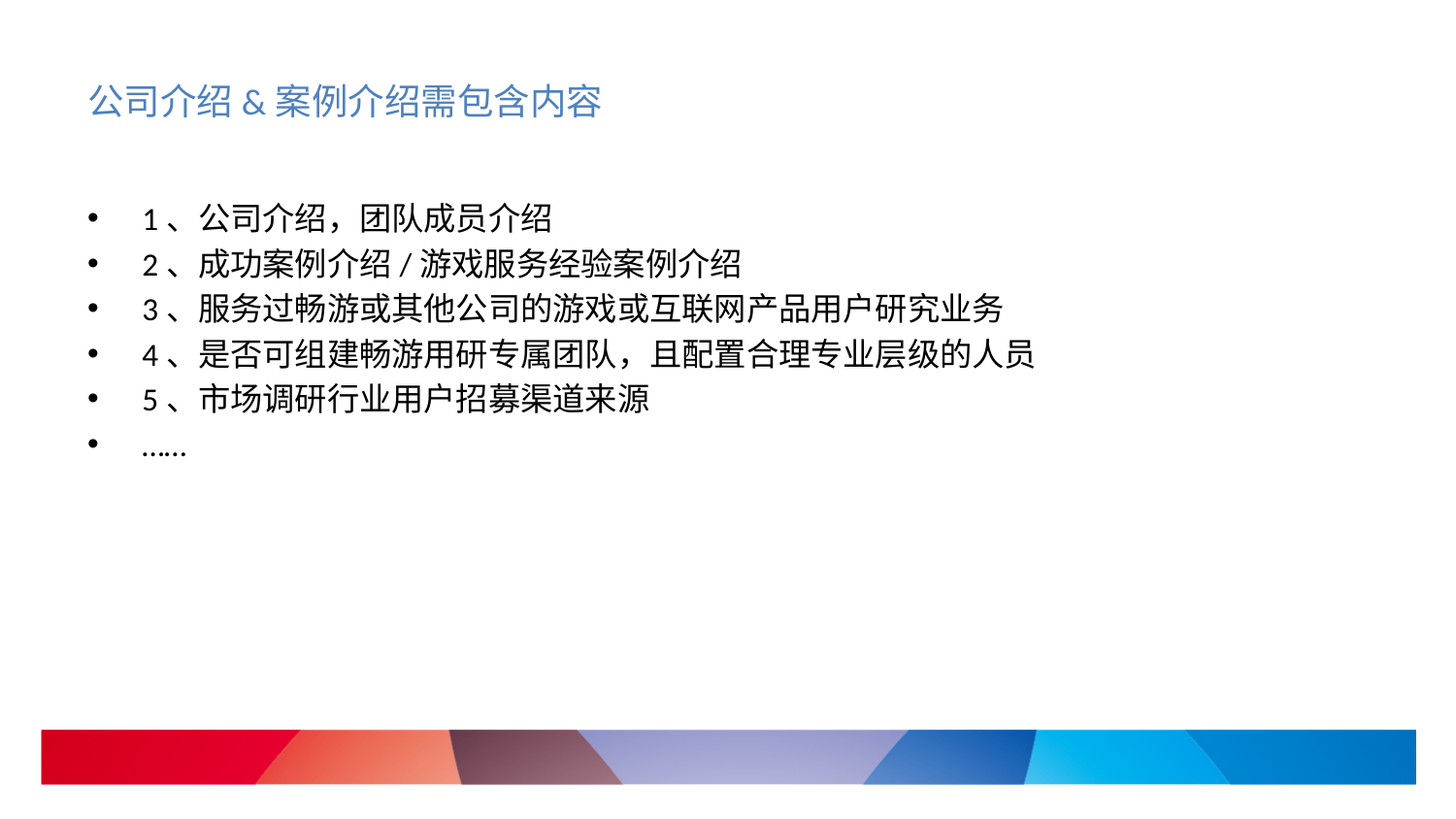

# 公司介绍&案例介绍需包含内容
1、公司介绍，团队成员介绍
2、成功案例介绍/游戏服务经验案例介绍
3、服务过畅游或其他公司的游戏或互联网产品用户研究业务
4、是否可组建畅游用研专属团队，且配置合理专业层级的人员
5、市场调研行业用户招募渠道来源
……